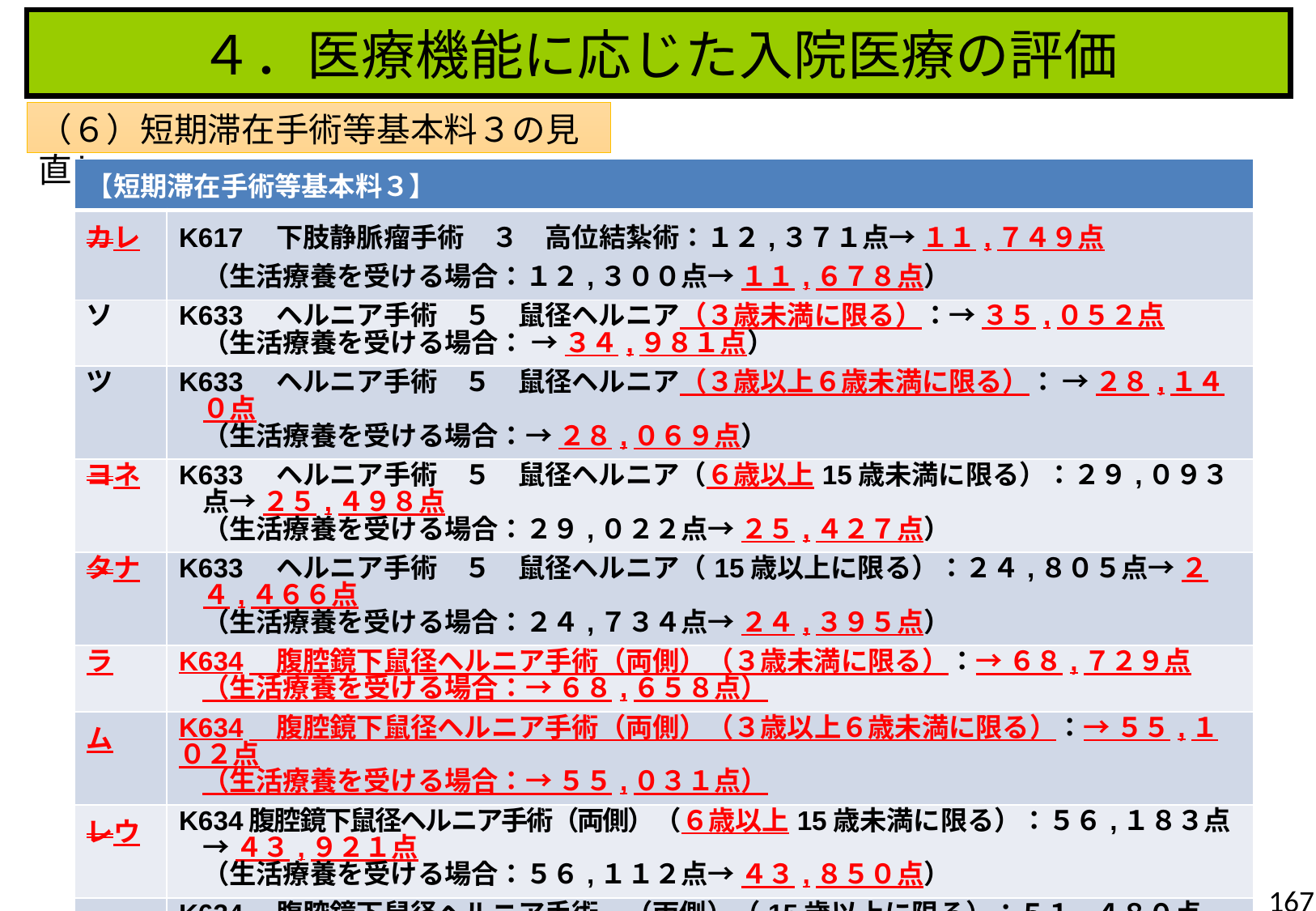

４．医療機能に応じた入院医療の評価
（６）短期滞在手術等基本料３の見直し
| 【短期滞在手術等基本料３】 |  |
| --- | --- |
| カレ | K617　下肢静脈瘤手術　３　高位結紮術：１２,３７１点→ １１,７４９点 （生活療養を受ける場合：１２,３００点→ １１,６７８点） |
| ソ | K633　ヘルニア手術　５　鼠径ヘルニア（３歳未満に限る）：→ ３５,０５２点 （生活療養を受ける場合： → ３４,９８１点） |
| ツ | K633　ヘルニア手術　５　鼠径ヘルニア（３歳以上６歳未満に限る）： → ２８,１４０点 （生活療養を受ける場合：→ ２８,０６９点） |
| ヨネ | K633　ヘルニア手術　５　鼠径ヘルニア（６歳以上15歳未満に限る）：２９,０９３点→ ２５,４９８点 （生活療養を受ける場合：２９,０２２点→ ２５,４２７点） |
| タナ | K633　ヘルニア手術　５　鼠径ヘルニア（15歳以上に限る）：２４,８０５点→ ２４,４６６点 （生活療養を受ける場合：２４,７３４点→ ２４,３９５点） |
| ラ | K634　腹腔鏡下鼠径ヘルニア手術（両側）（３歳未満に限る）：→ ６８,７２９点 （生活療養を受ける場合：→ ６８,６５８点） |
| ム | K634　腹腔鏡下鼠径ヘルニア手術（両側）（３歳以上６歳未満に限る）：→ ５５,１０２点 （生活療養を受ける場合：→ ５５,０３１点） |
| レウ | K634腹腔鏡下鼠径ヘルニア手術（両側）（６歳以上15歳未満に限る）：５６,１８３点→ ４３,９２１点 （生活療養を受ける場合：５６,１１２点→ ４３,８５０点） |
| ソヰ | K634　腹腔鏡下鼠径ヘルニア手術　（両側）（15歳以上に限る）：５１,４８０点　→ ５０,２１２点 （生活療養を受ける場合：５１,４０９点→ ５０,１４１点） |
| ツノ | K721　内視鏡的結腸ポリープ・粘膜切除術　１　長径２cm未満：１４,６６１点→ １４,３１４点 （生活療養を受ける場合：１４,５９０点→ １４,２４３点） |
167